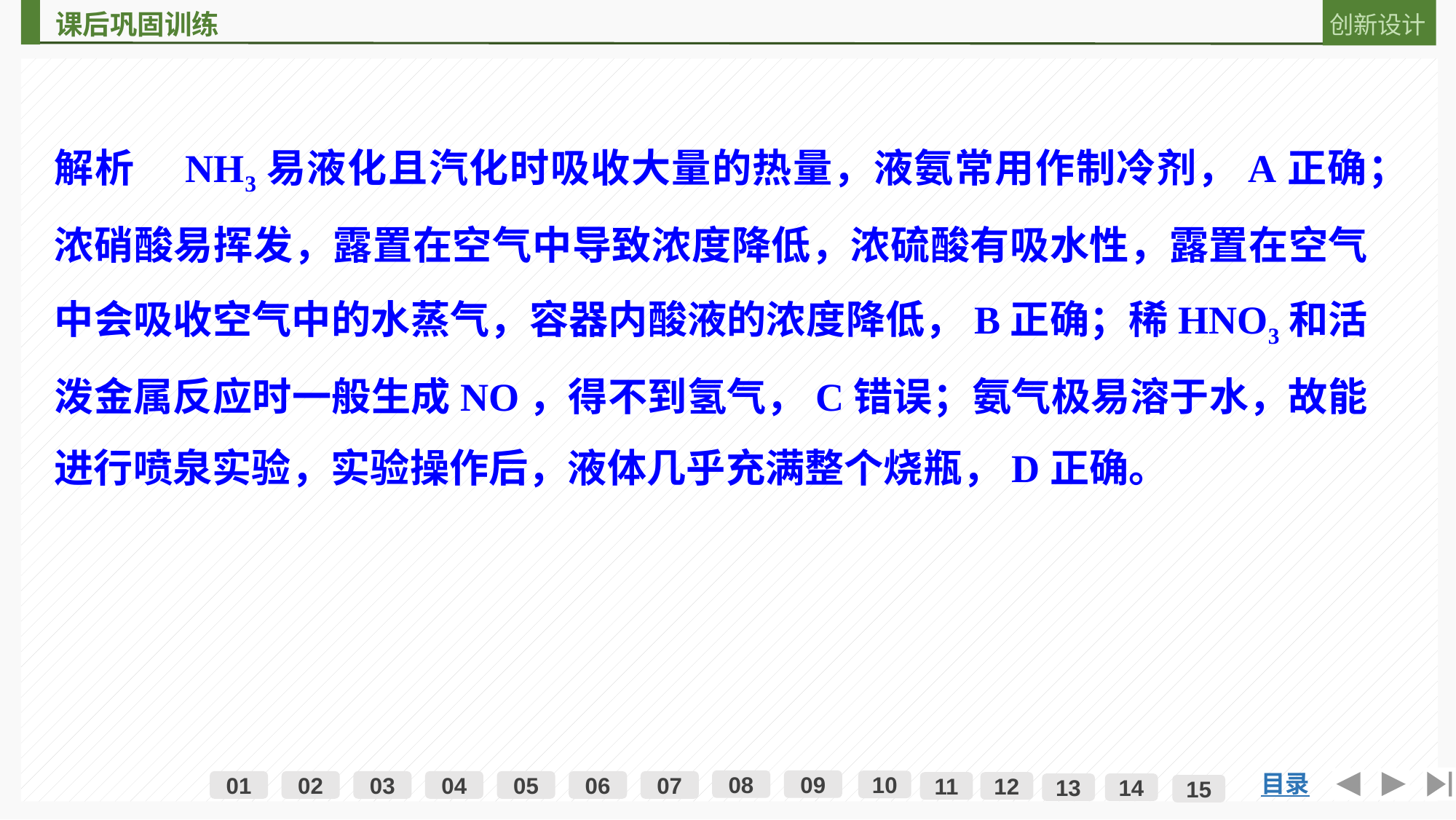

解析　NH3易液化且汽化时吸收大量的热量，液氨常用作制冷剂，A正确；浓硝酸易挥发，露置在空气中导致浓度降低，浓硫酸有吸水性，露置在空气中会吸收空气中的水蒸气，容器内酸液的浓度降低，B正确；稀HNO3和活泼金属反应时一般生成NO，得不到氢气，C错误；氨气极易溶于水，故能进行喷泉实验，实验操作后，液体几乎充满整个烧瓶，D正确。